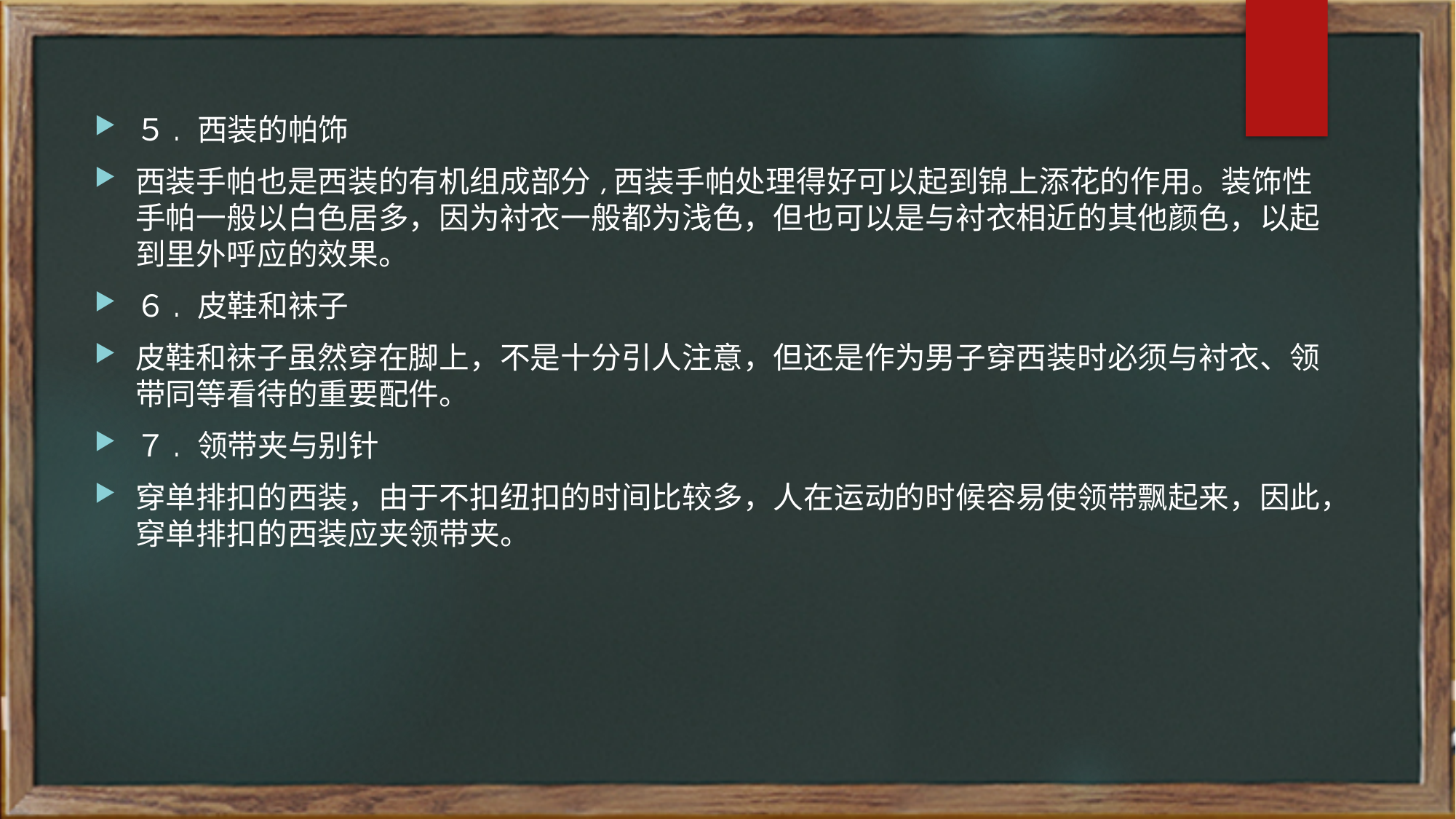

５. 西装的帕饰
西装手帕也是西装的有机组成部分,西装手帕处理得好可以起到锦上添花的作用。装饰性手帕一般以白色居多，因为衬衣一般都为浅色，但也可以是与衬衣相近的其他颜色，以起到里外呼应的效果。
６. 皮鞋和袜子
皮鞋和袜子虽然穿在脚上，不是十分引人注意，但还是作为男子穿西装时必须与衬衣、领带同等看待的重要配件。
７. 领带夹与别针
穿单排扣的西装，由于不扣纽扣的时间比较多，人在运动的时候容易使领带飘起来，因此，穿单排扣的西装应夹领带夹。